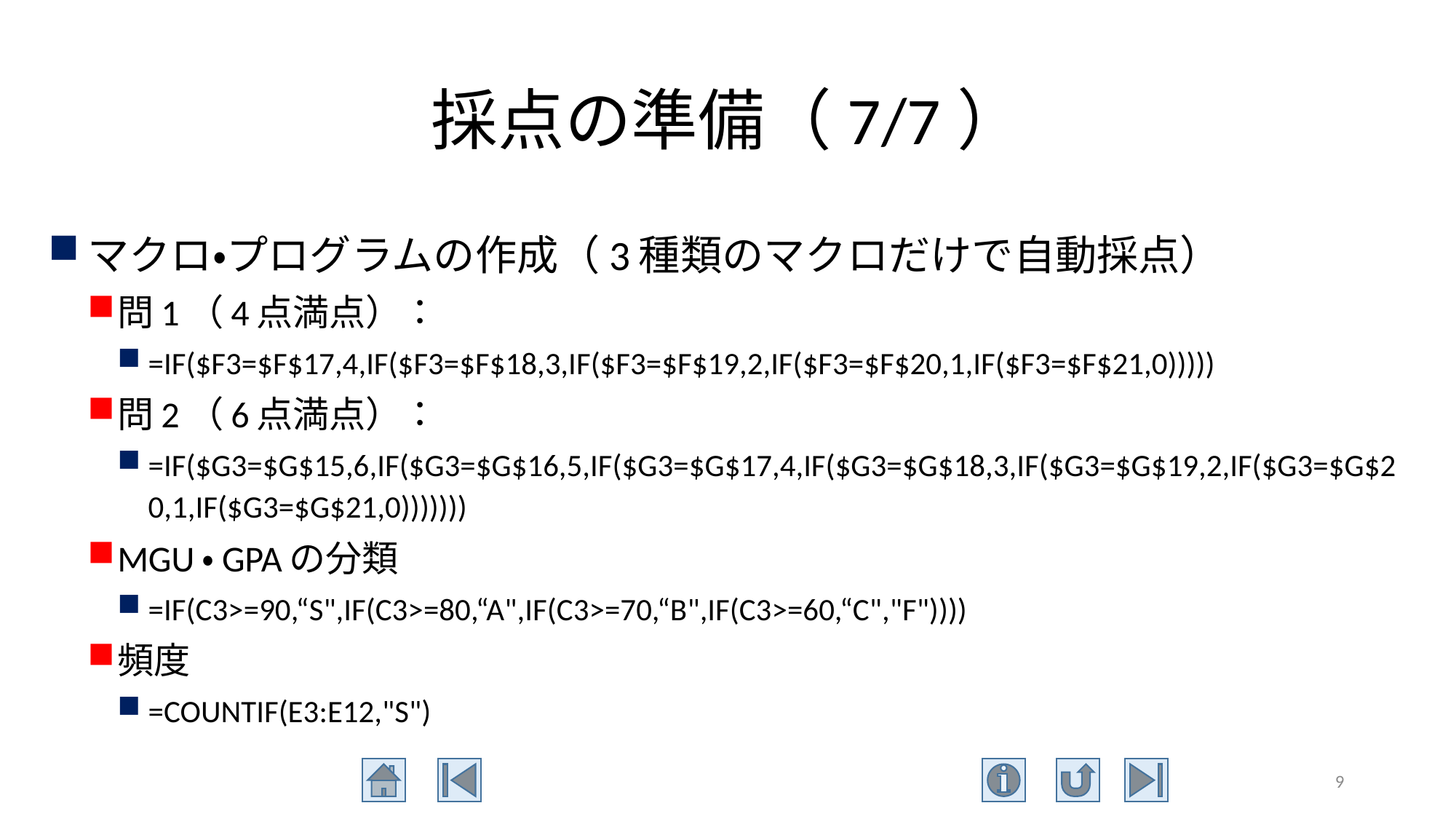

# 採点の準備（7/7）
マクロ・プログラムの作成（3種類のマクロだけで自動採点）
問1（4点満点）：
=IF($F3=$F$17,4,IF($F3=$F$18,3,IF($F3=$F$19,2,IF($F3=$F$20,1,IF($F3=$F$21,0)))))
問2（6点満点）：
=IF($G3=$G$15,6,IF($G3=$G$16,5,IF($G3=$G$17,4,IF($G3=$G$18,3,IF($G3=$G$19,2,IF($G3=$G$20,1,IF($G3=$G$21,0)))))))
MGU・GPAの分類
=IF(C3>=90,“S",IF(C3>=80,“A",IF(C3>=70,“B",IF(C3>=60,“C","F"))))
頻度
=COUNTIF(E3:E12,"S")
9